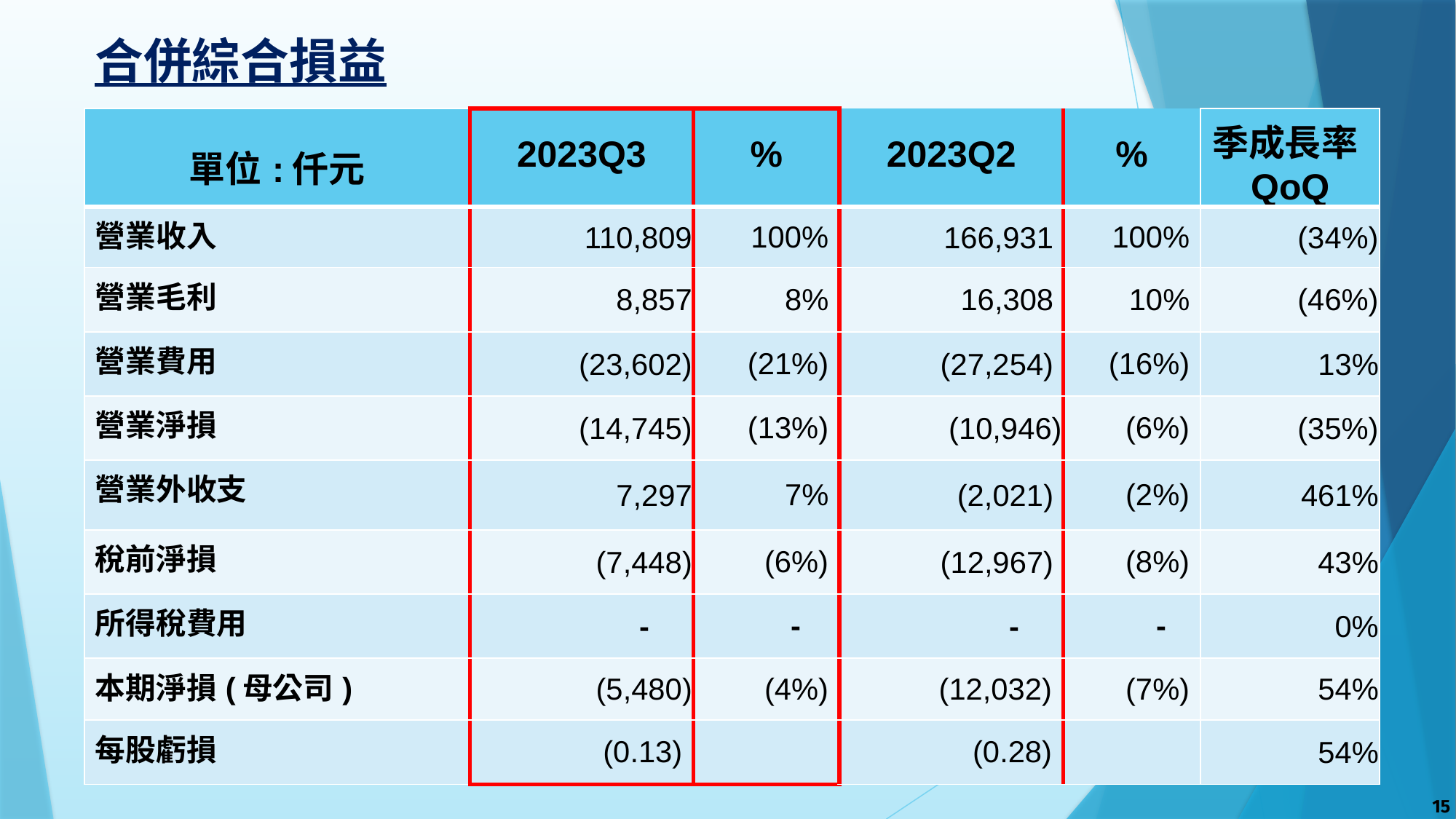

合併綜合損益
| 單位:仟元 | 2023Q3 | % | 2023Q2 | % | 季成長率QoQ |
| --- | --- | --- | --- | --- | --- |
| 營業收入 | 110,809 | 100% | 166,931 | 100% | (34%) |
| 營業毛利 | 8,857 | 8% | 16,308 | 10% | (46%) |
| 營業費用 | (23,602) | (21%) | (27,254) | (16%) | 13% |
| 營業淨損 | (14,745) | (13%) | (10,946) | (6%) | (35%) |
| 營業外收支 | 7,297 | 7% | (2,021) | (2%) | 461% |
| 稅前淨損 | (7,448) | (6%) | (12,967) | (8%) | 43% |
| 所得稅費用 | - | - | - | - | 0% |
| 本期淨損(母公司) | (5,480) | (4%) | (12,032) | (7%) | 54% |
| 每股虧損 | (0.13) |  | (0.28) |  | 54% |
15